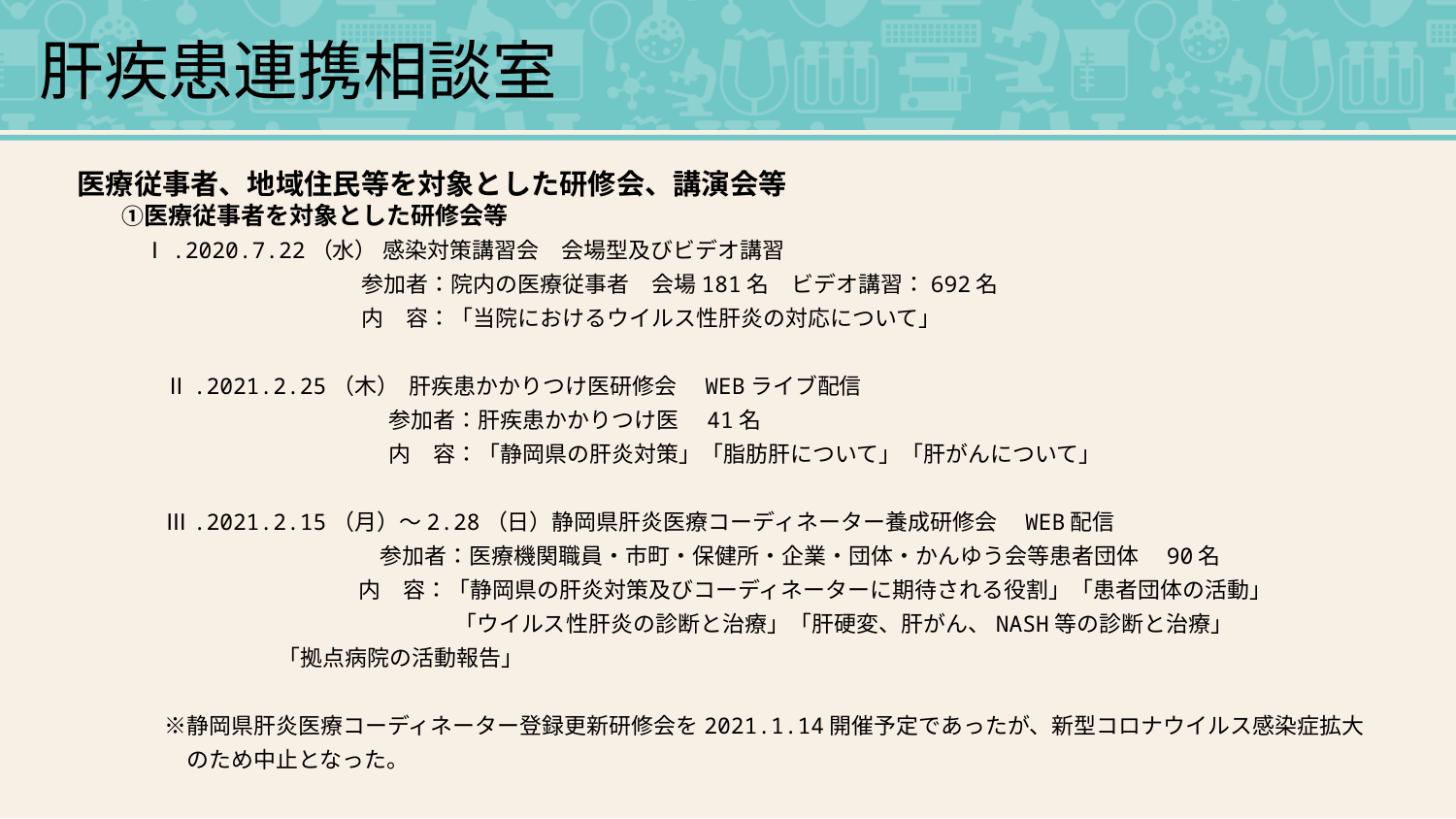

肝疾患連携相談室
医療従事者、地域住民等を対象とした研修会、講演会等
　　①医療従事者を対象とした研修会等
　　　Ⅰ.2020.7.22（水） 感染対策講習会　会場型及びビデオ講習
　　　　　　　　　　参加者：院内の医療従事者　会場181名　ビデオ講習：692名
　　　　　　　　　　内　容：「当院におけるウイルス性肝炎の対応について」

　　　Ⅱ.2021.2.25（木）  肝疾患かかりつけ医研修会　WEBライブ配信
　　　　　　　　　　　　　参加者：肝疾患かかりつけ医　41名
　　　　　　　　　　　　　内　容：「静岡県の肝炎対策」「脂肪肝について」「肝がんについて」

　　　Ⅲ.2021.2.15（月）～2.28（日）静岡県肝炎医療コーディネーター養成研修会　WEB配信
  　　　　　　　　　　参加者：医療機関職員・市町・保健所・企業・団体・かんゆう会等患者団体　90名
  　　　　　　　　　　内　容：「静岡県の肝炎対策及びコーディネーターに期待される役割」「患者団体の活動」
　　　　　　　　　　　　　　　「ウイルス性肝炎の診断と治療」「肝硬変、肝がん、NASH等の診断と治療」
                              「拠点病院の活動報告」

　　※静岡県肝炎医療コーディネーター登録更新研修会を2021.1.14開催予定であったが、新型コロナウイルス感染症拡大
　　　のため中止となった。